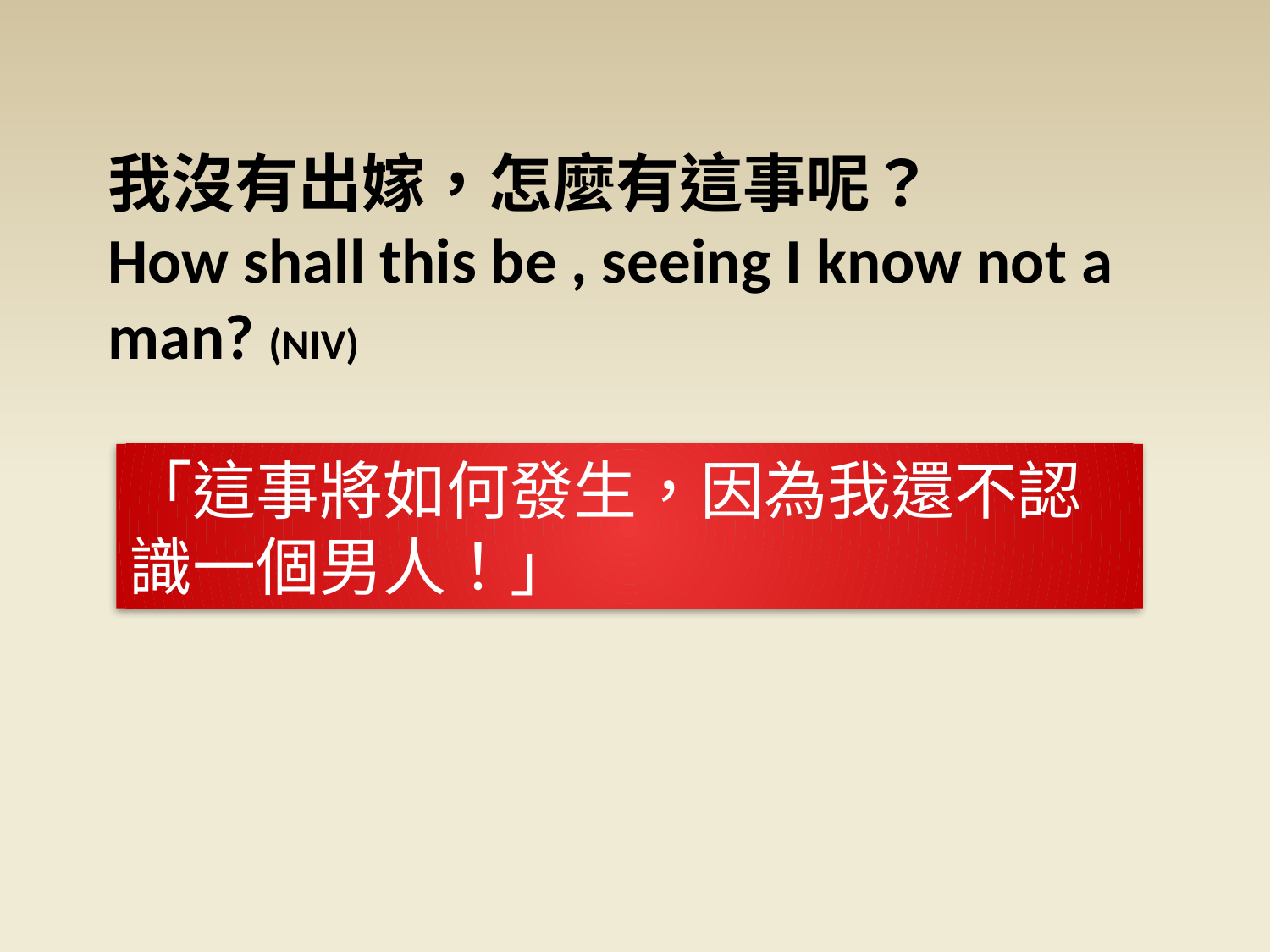

我沒有出嫁，怎麼有這事呢？
How shall this be , seeing I know not a man? (NIV)
「這事將如何發生，因為我還不認識一個男人！」